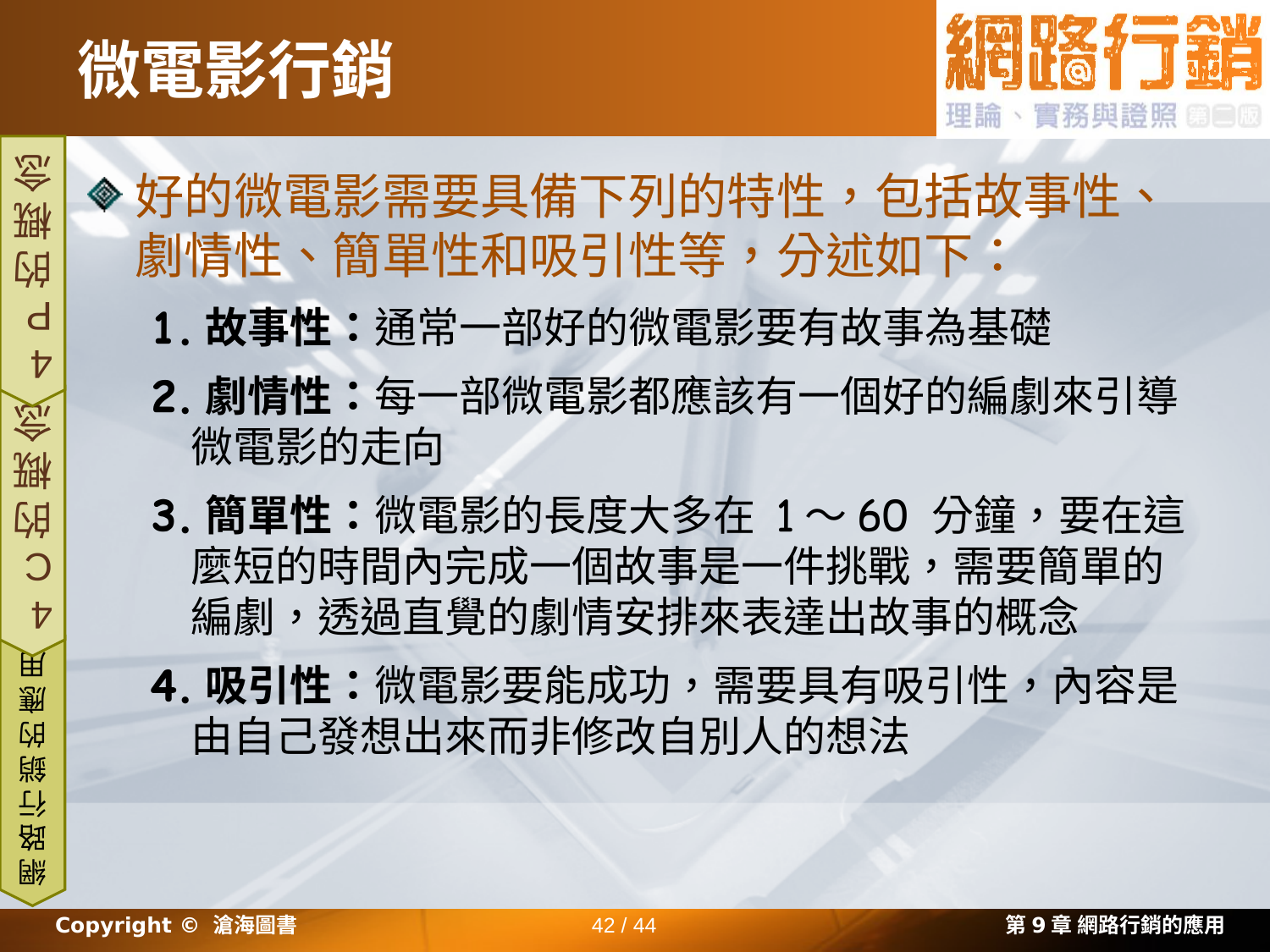

# 微電影行銷
好的微電影需要具備下列的特性，包括故事性、劇情性、簡單性和吸引性等，分述如下：
1.故事性：通常一部好的微電影要有故事為基礎
2.劇情性：每一部微電影都應該有一個好的編劇來引導微電影的走向
3.簡單性：微電影的長度大多在 1～60 分鐘，要在這麼短的時間內完成一個故事是一件挑戰，需要簡單的編劇，透過直覺的劇情安排來表達出故事的概念
4.吸引性：微電影要能成功，需要具有吸引性，內容是由自己發想出來而非修改自別人的想法
4P 的概念
4C 的概念
網路行銷的應用
Copyright © 滄海圖書
42 / 44
第9章 網路行銷的應用